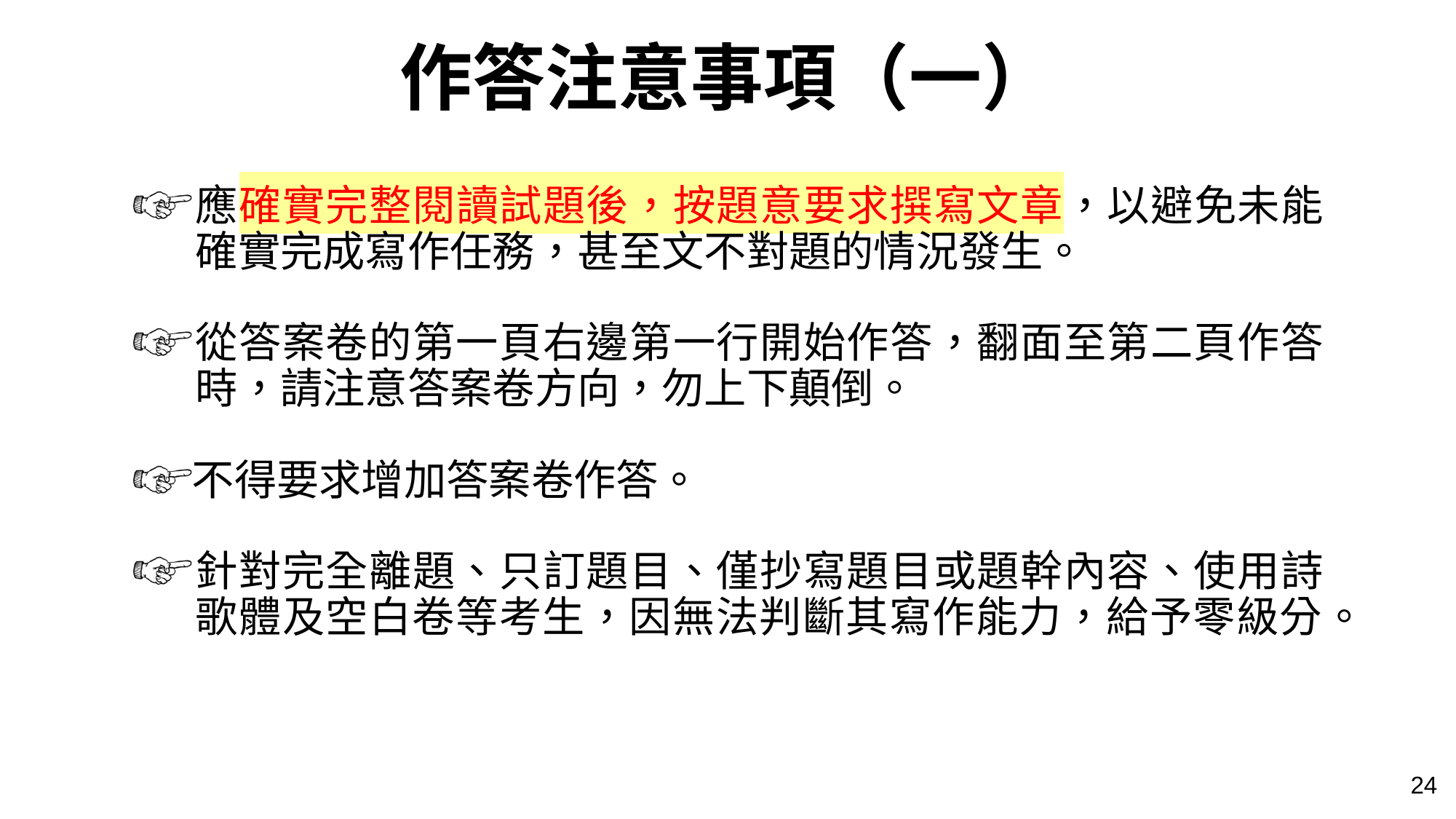

作答注意事項（一）
應確實完整閱讀試題後，按題意要求撰寫文章，以避免未能確實完成寫作任務，甚至文不對題的情況發生。
從答案卷的第一頁右邊第一行開始作答，翻面至第二頁作答時，請注意答案卷方向，勿上下顛倒。
不得要求增加答案卷作答。
針對完全離題、只訂題目、僅抄寫題目或題幹內容、使用詩歌體及空白卷等考生，因無法判斷其寫作能力，給予零級分。

24